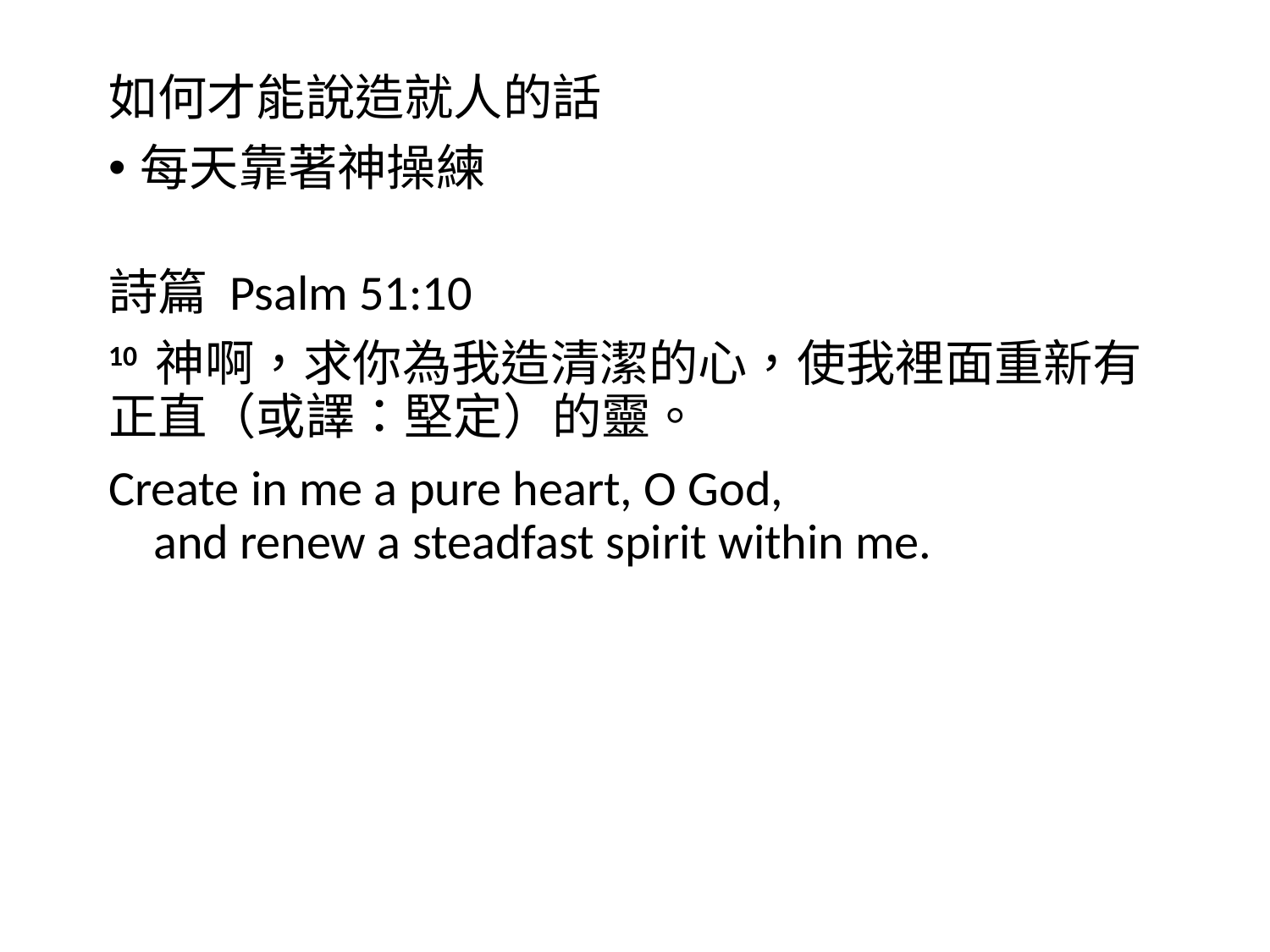

如何才能說造就人的話
每天靠著神操練
詩篇 Psalm 51:10
10 神啊，求你為我造清潔的心，使我裡面重新有正直（或譯：堅定）的靈。
Create in me a pure heart, O God,
    and renew a steadfast spirit within me.